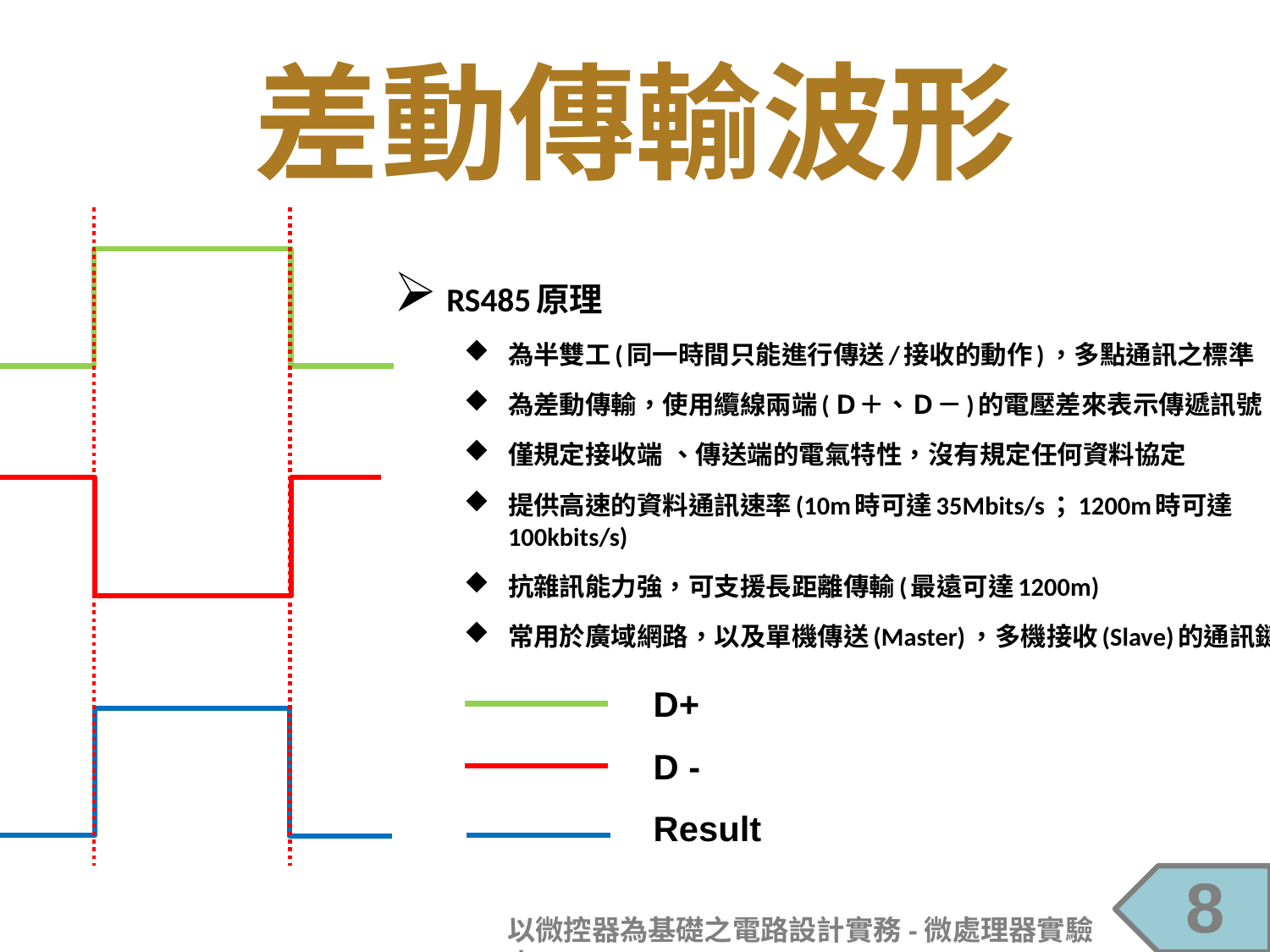

差動傳輸波形
RS485原理
為半雙工(同一時間只能進行傳送/接收的動作)，多點通訊之標準
為差動傳輸，使用纜線兩端(Ｄ＋、Ｄ－)的電壓差來表示傳遞訊號
僅規定接收端 、傳送端的電氣特性，沒有規定任何資料協定
提供高速的資料通訊速率(10m時可達35Mbits/s；1200m時可達100kbits/s)
抗雜訊能力強，可支援長距離傳輸(最遠可達1200m)
常用於廣域網路，以及單機傳送(Master)，多機接收(Slave)的通訊鏈結
D+
D -
Result
8

以微控器為基礎之電路設計實務-微處理器實驗室